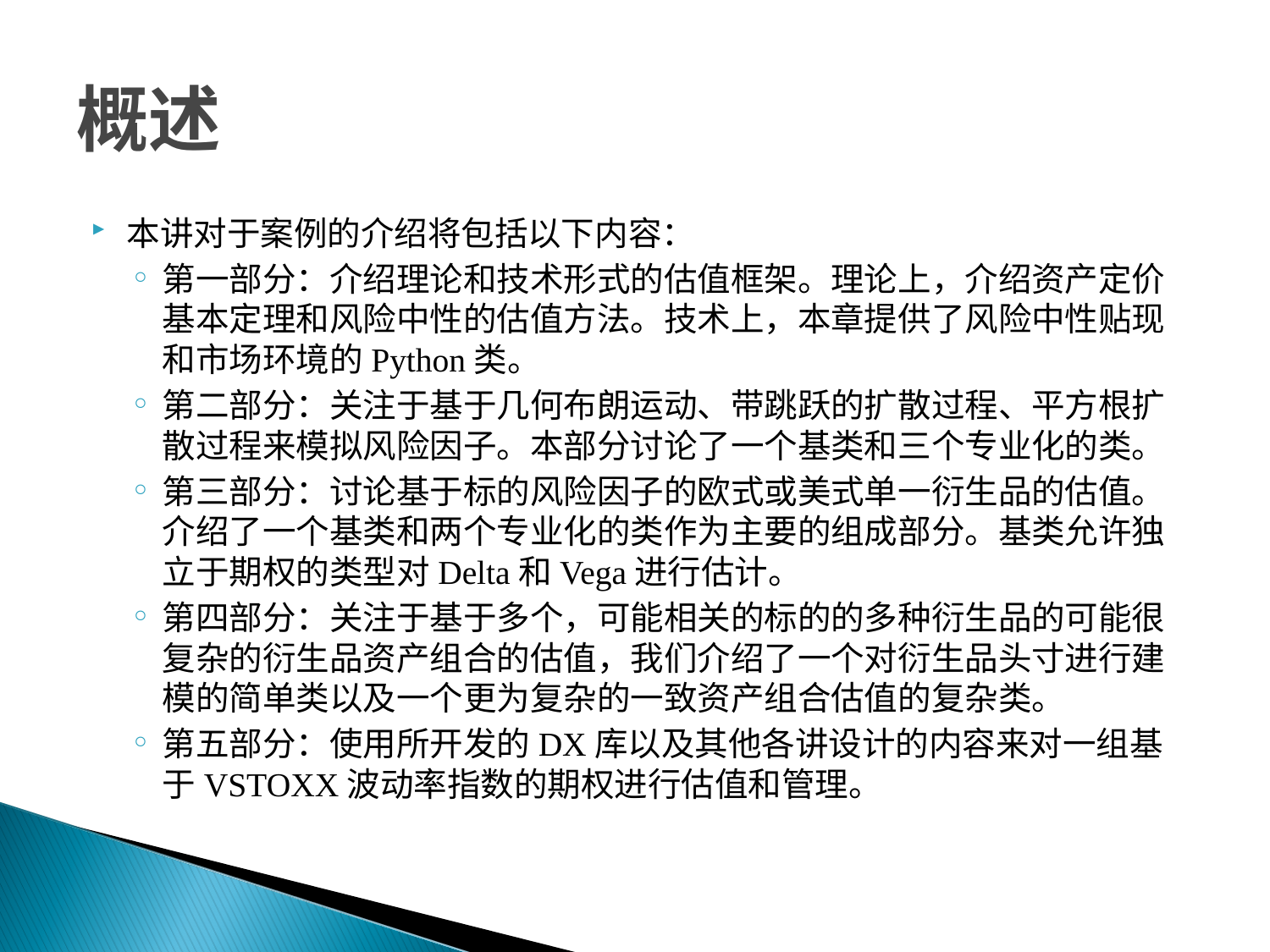

# 概述
本讲对于案例的介绍将包括以下内容：
第一部分：介绍理论和技术形式的估值框架。理论上，介绍资产定价基本定理和风险中性的估值方法。技术上，本章提供了风险中性贴现和市场环境的Python类。
第二部分：关注于基于几何布朗运动、带跳跃的扩散过程、平方根扩散过程来模拟风险因子。本部分讨论了一个基类和三个专业化的类。
第三部分：讨论基于标的风险因子的欧式或美式单一衍生品的估值。介绍了一个基类和两个专业化的类作为主要的组成部分。基类允许独立于期权的类型对Delta和Vega进行估计。
第四部分：关注于基于多个，可能相关的标的的多种衍生品的可能很复杂的衍生品资产组合的估值，我们介绍了一个对衍生品头寸进行建模的简单类以及一个更为复杂的一致资产组合估值的复杂类。
第五部分：使用所开发的DX库以及其他各讲设计的内容来对一组基于VSTOXX波动率指数的期权进行估值和管理。